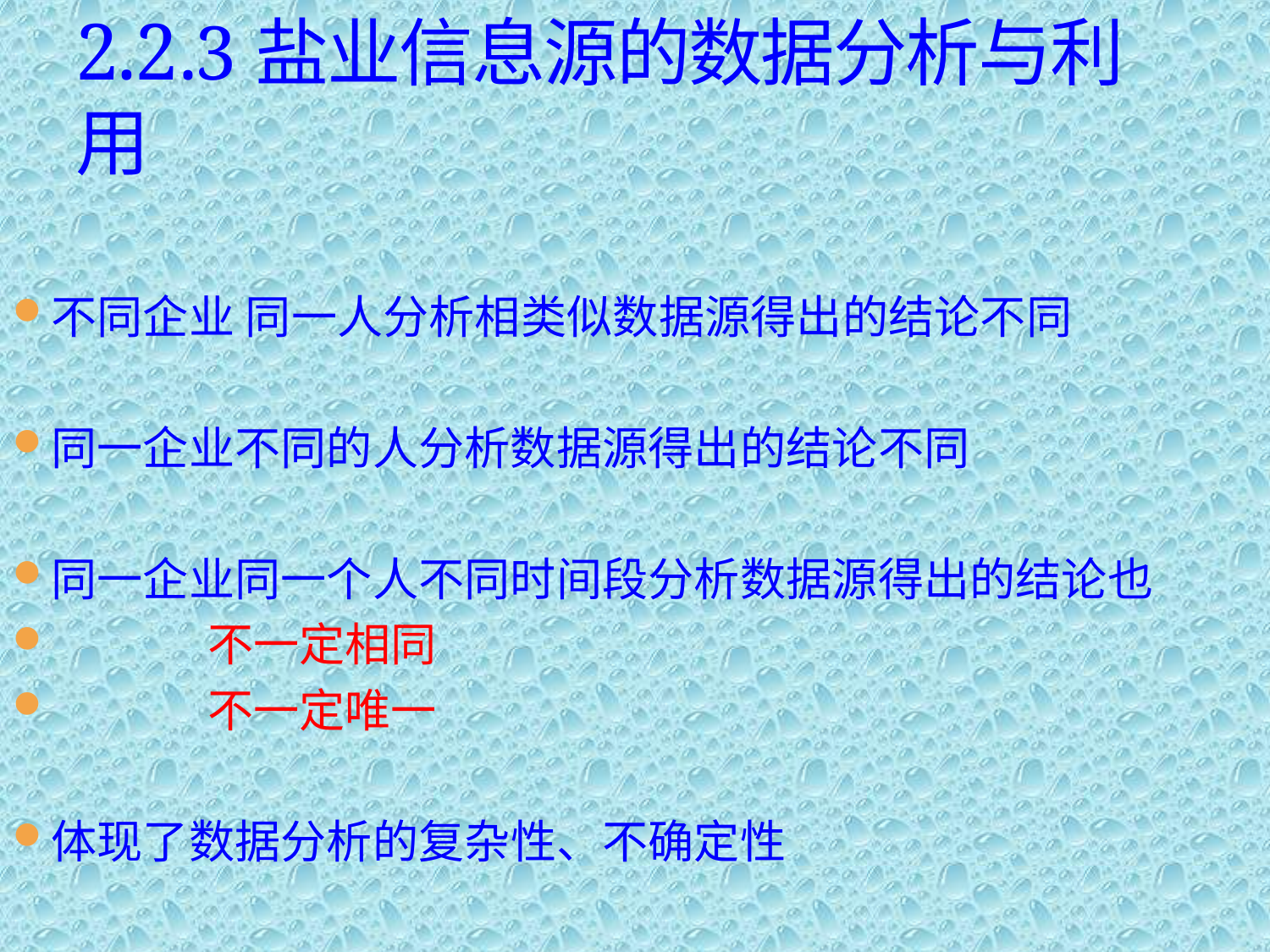

# 2.2.3盐业信息源的数据分析与利用

不同企业 同一人分析相类似数据源得出的结论不同

同一企业不同的人分析数据源得出的结论不同

同一企业同一个人不同时间段分析数据源得出的结论也
              不一定相同
              不一定唯一

体现了数据分析的复杂性、不确定性